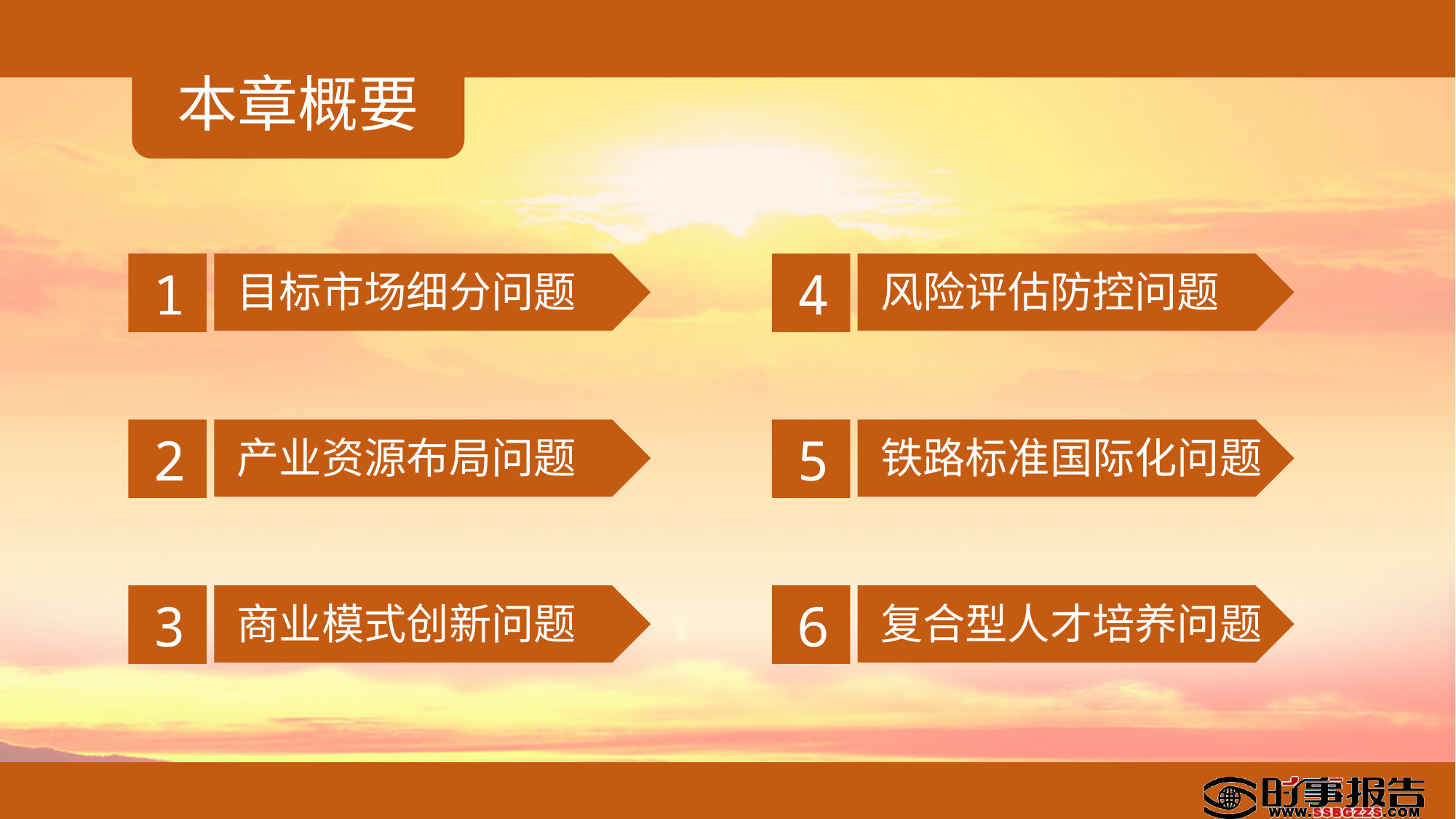

# 本章概要

目标市场细分问题

风险评估防控问题

1
4

产业资源布局问题

铁路标准国际化问题

2
5

商业模式创新问题

复合型人才培养问题

3
6